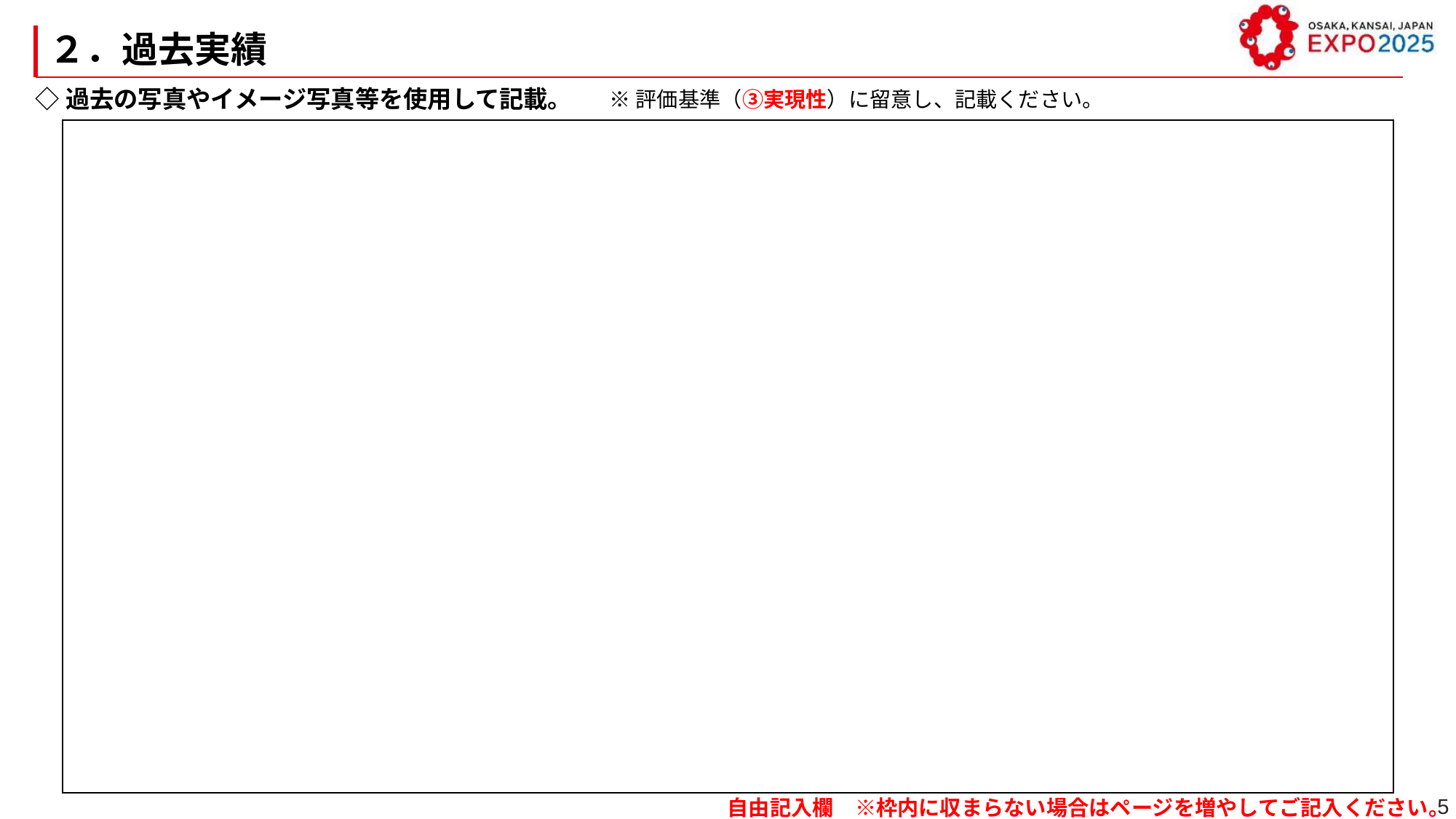

２．過去実績
◇過去の写真やイメージ写真等を使用して記載。
※評価基準（③実現性）に留意し、記載ください。

自由記入欄　※枠内に収まらない場合はページを増やしてご記入ください。
5